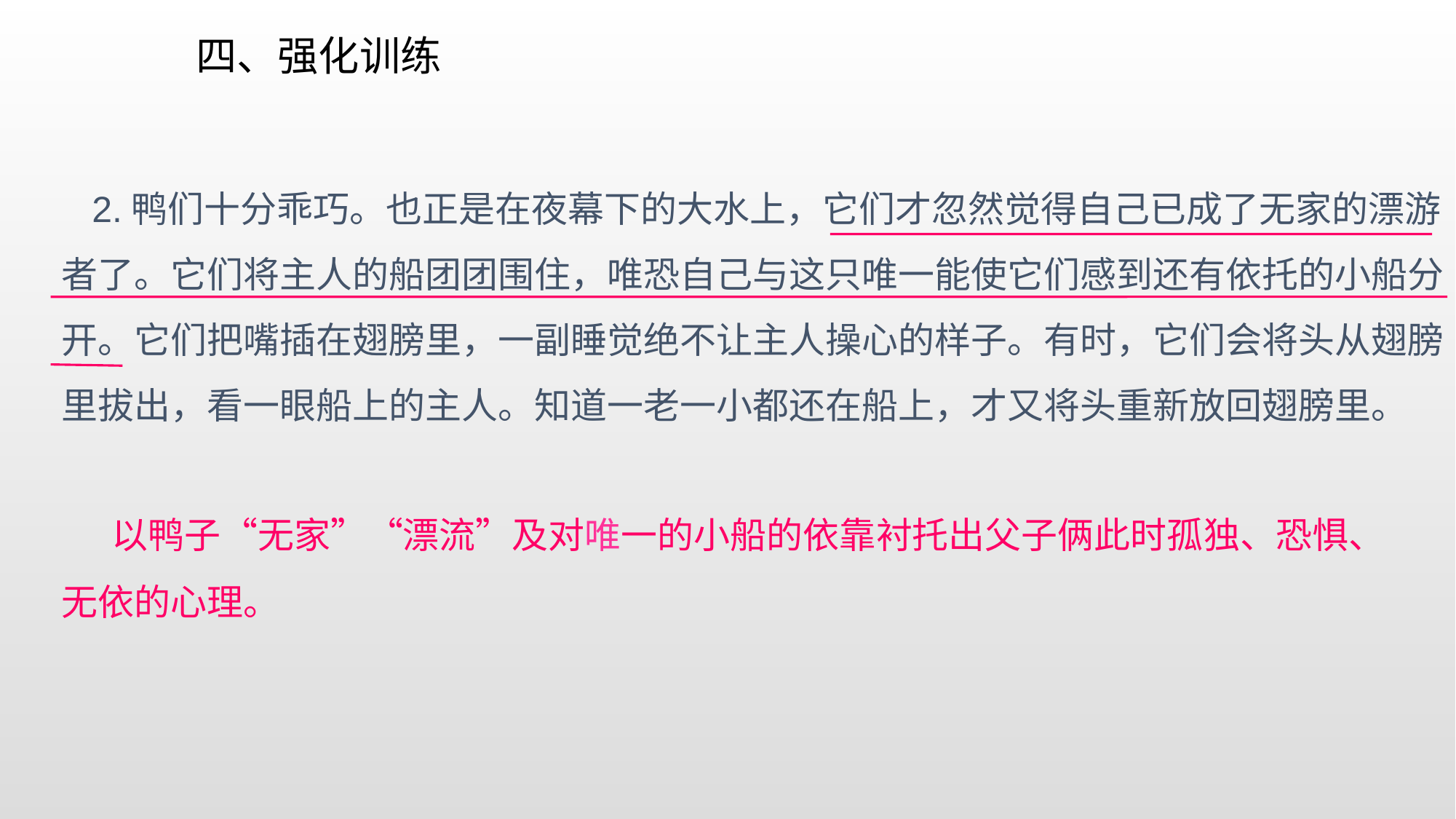

四、强化训练

   2.鸭们十分乖巧。也正是在夜幕下的大水上，它们才忽然觉得自己已成了无家的漂游者了。它们将主人的船团团围住，唯恐自己与这只唯一能使它们感到还有依托的小船分开。它们把嘴插在翅膀里，一副睡觉绝不让主人操心的样子。有时，它们会将头从翅膀里拔出，看一眼船上的主人。知道一老一小都还在船上，才又将头重新放回翅膀里。

    以鸭子“无家”“漂流”及对唯一的小船的依靠衬托出父子俩此时孤独、恐惧、无依的心理。